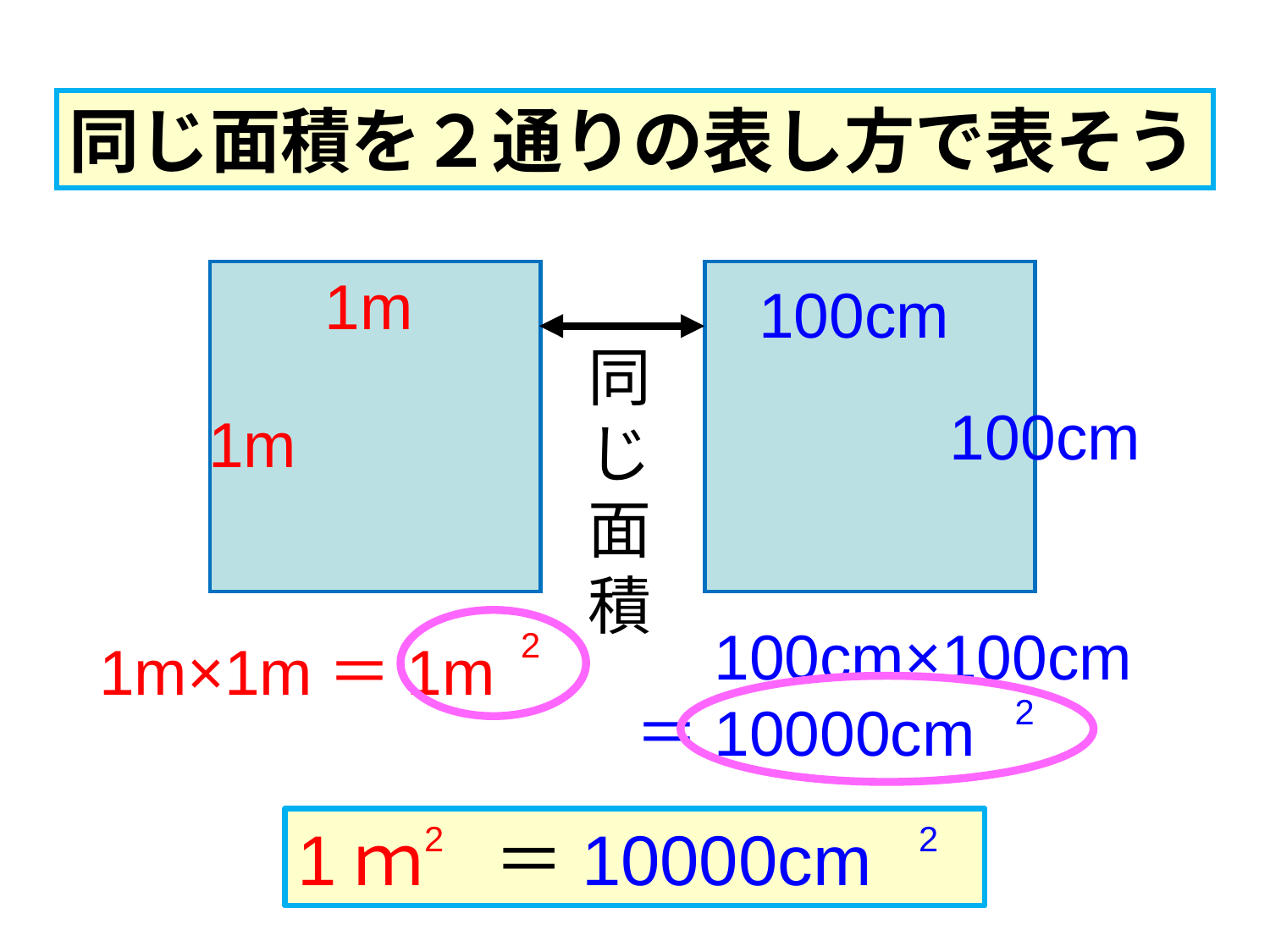

同じ面積を２通りの表し方で表そう
1m

100cm
同じ面積
100cm
1m

　100cm×100cm
＝10000cm
2
1m×1m＝1m

2
1ｍ　＝10000cm
2
2